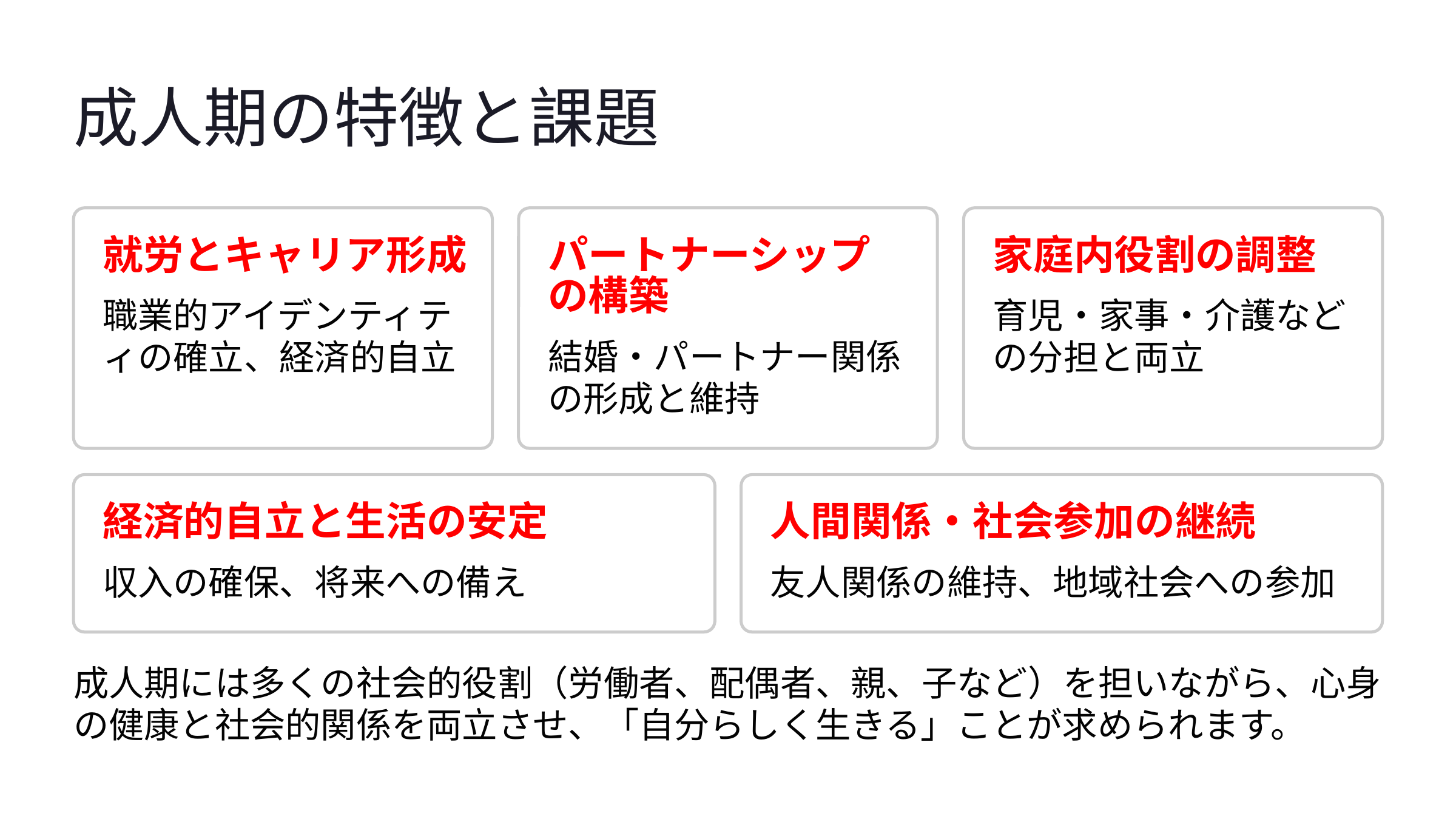

成人期の特徴と課題

就労とキャリア形成
パートナーシップの構築
家庭内役割の調整
職業的アイデンティティの確立、経済的自立
育児・家事・介護などの分担と両立
結婚・パートナー関係の形成と維持

経済的自立と生活の安定
人間関係・社会参加の継続
収入の確保、将来への備え
友人関係の維持、地域社会への参加
成人期には多くの社会的役割（労働者、配偶者、親、子など）を担いながら、心身の健康と社会的関係を両立させ、「自分らしく生きる」ことが求められます。